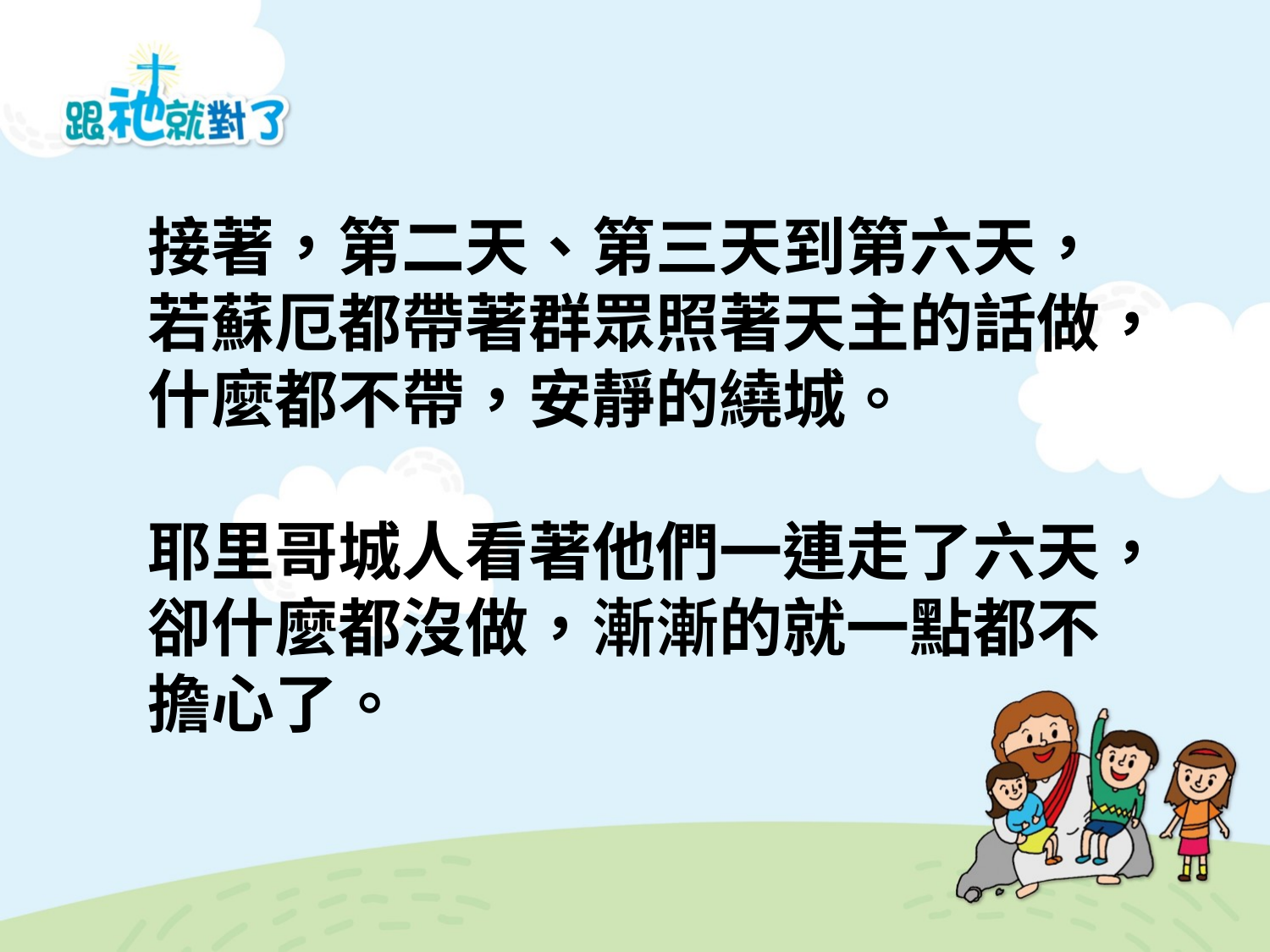

接著，第二天、第三天到第六天，若蘇厄都帶著群眾照著天主的話做，什麼都不帶，安靜的繞城。

耶里哥城人看著他們一連走了六天，卻什麼都沒做，漸漸的就一點都不擔心了。